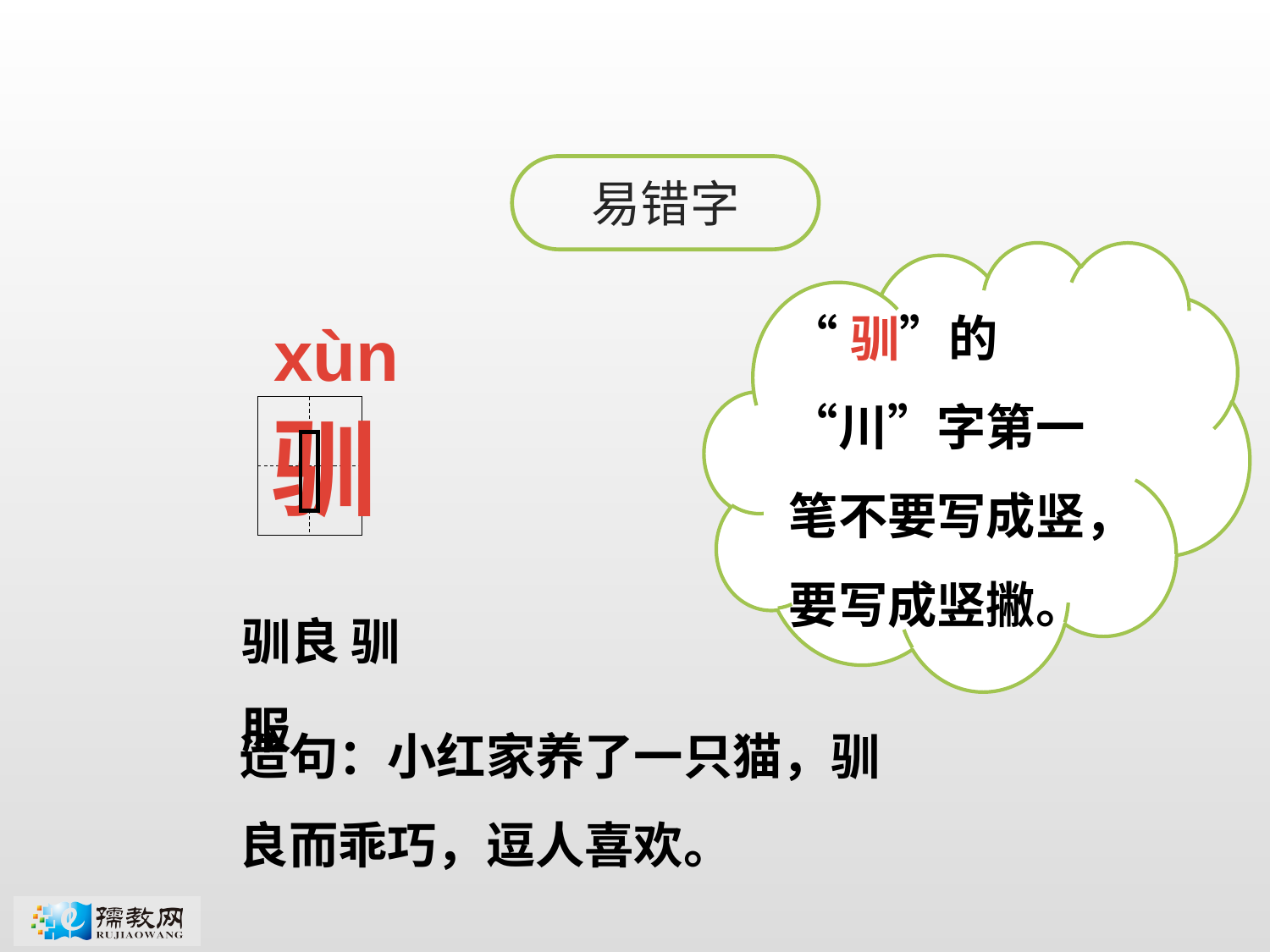

易错字
“驯”的“川”字第一笔不要写成竖，要写成竖撇。
xùn

驯

驯良 驯服
造句：小红家养了一只猫，驯良而乖巧，逗人喜欢。